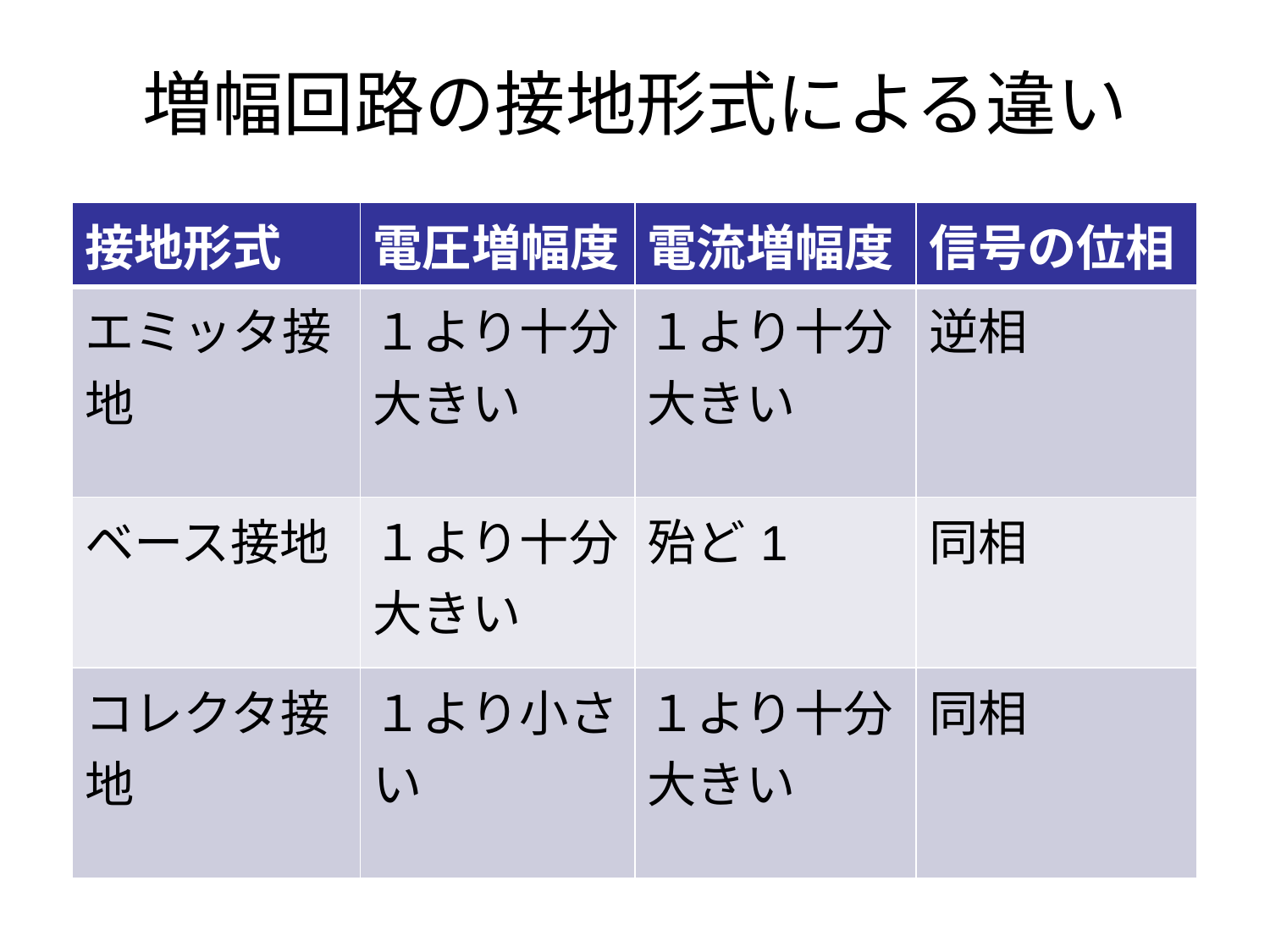

# 増幅回路の接地形式による違い
| 接地形式 | 電圧増幅度 | 電流増幅度 | 信号の位相 |
| --- | --- | --- | --- |
| エミッタ接地 | １より十分大きい | １より十分大きい | 逆相 |
| ベース接地 | １より十分大きい | 殆ど1 | 同相 |
| コレクタ接地 | １より小さい | １より十分大きい | 同相 |